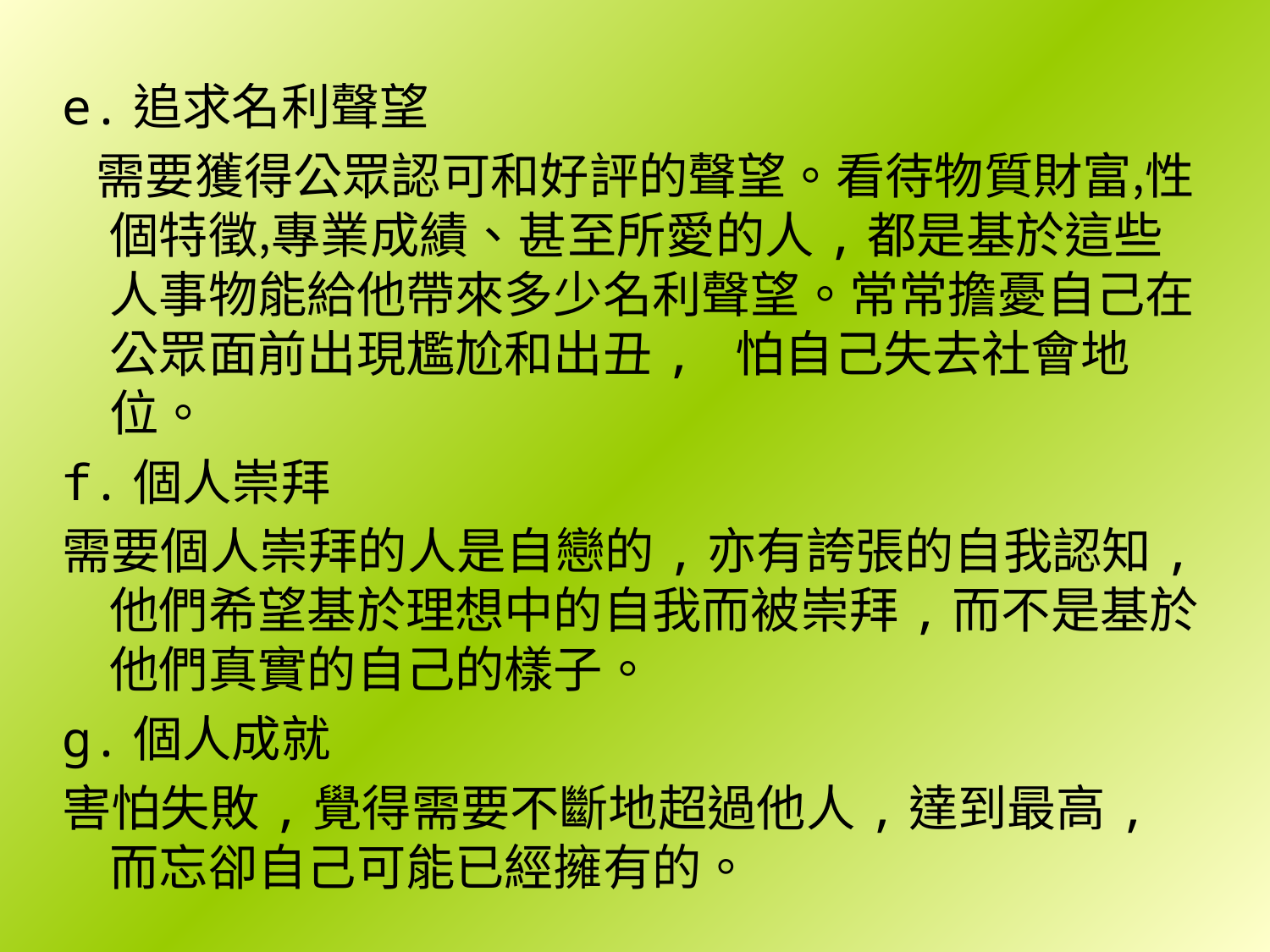

e.追求名利聲望
  需要獲得公眾認可和好評的聲望。看待物質財富‚性個特徵‚專業成績、甚至所愛的人,都是基於這些人事物能給他帶來多少名利聲望。常常擔憂自己在公眾面前出現尷尬和出丑, 怕自己失去社會地位。
f.個人崇拜
需要個人崇拜的人是自戀的,亦有誇張的自我認知,他們希望基於理想中的自我而被崇拜,而不是基於他們真實的自己的樣子。
g.個人成就
害怕失敗,覺得需要不斷地超過他人,達到最高,而忘卻自己可能已經擁有的。